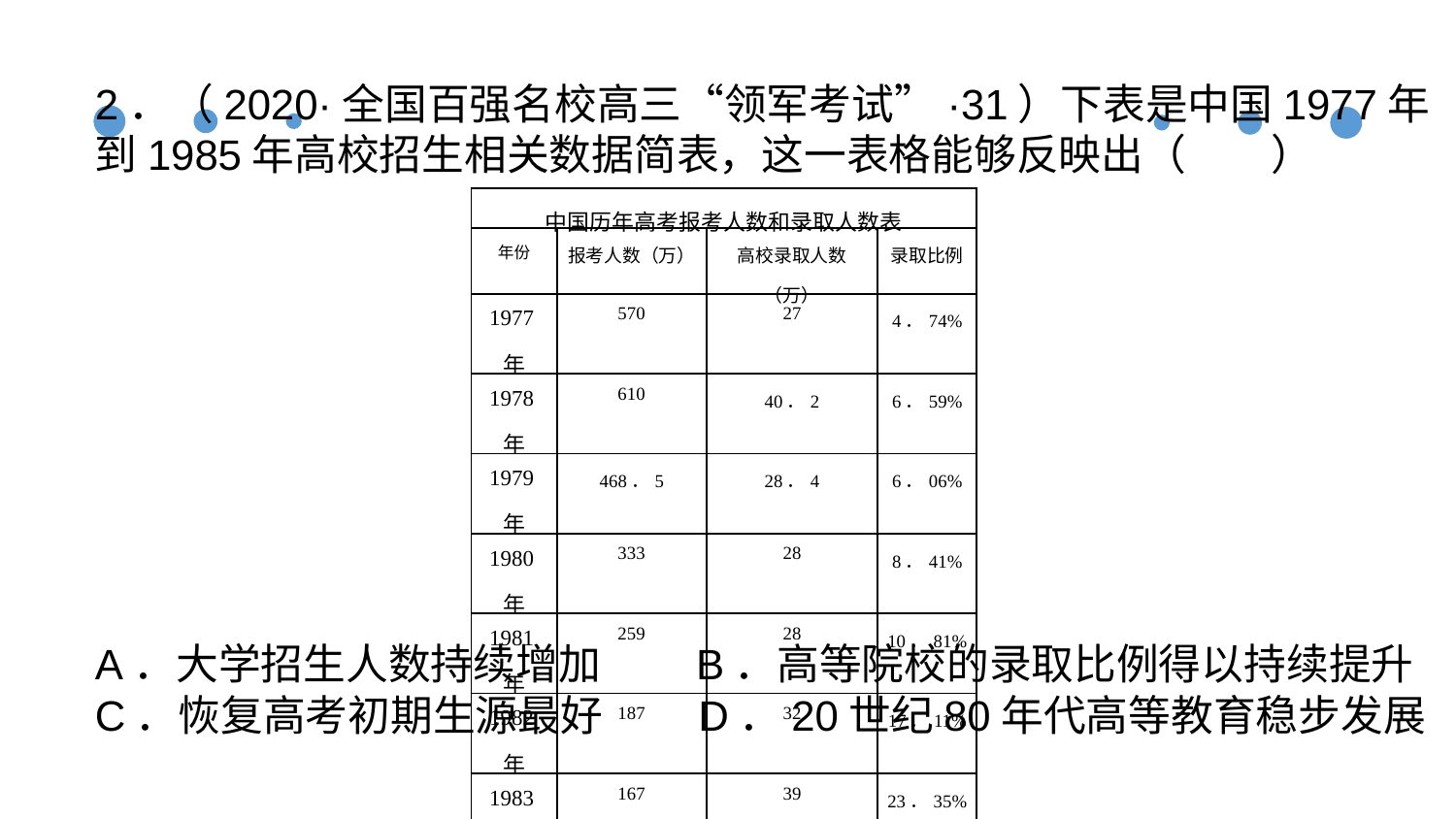

2．（2020·全国百强名校高三“领军考试”·31）下表是中国1977年到1985年高校招生相关数据简表，这一表格能够反映出（　　）

A．大学招生人数持续增加         B．高等院校的录取比例得以持续提升C．恢复高考初期生源最好         D．20世纪80年代高等教育稳步发展

| 中国历年高考报考人数和录取人数表 |  |  |  |
| --- | --- | --- | --- |
| 年份 | 报考人数（万） | 高校录取人数（万） | 录取比例 |
| 1977年 | 570 | 27 | 4．74% |
| 1978年 | 610 | 40．2 | 6．59% |
| 1979年 | 468．5 | 28．4 | 6．06% |
| 1980年 | 333 | 28 | 8．41% |
| 1981年 | 259 | 28 | 10．81% |
| 1982年 | 187 | 32 | 17．11% |
| 1983年 | 167 | 39 | 23．35% |
| 1984年 | 164 | 48 | 29．27% |
| 1985年 | 176 | 62 | 35．23% |